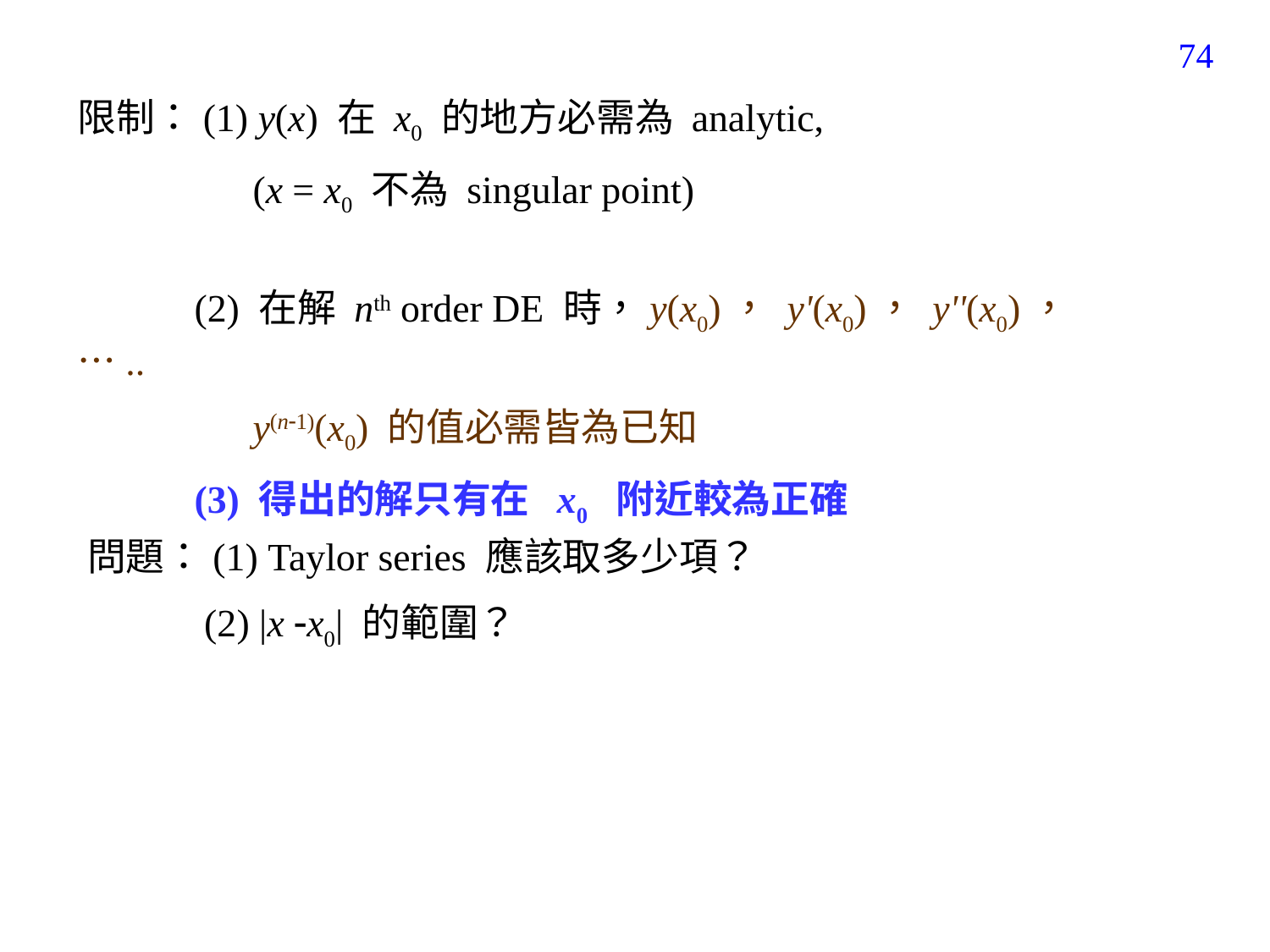

74
限制：(1) y(x) 在 x0 的地方必需為 analytic,
                  (x = x0 不為 singular point)
            (2) 在解 nth order DE 時，y(x0)， y'(x0)， y''(x0)， …..
                  y(n−1)(x0) 的值必需皆為已知
            (3) 得出的解只有在  x0  附近較為正確
問題：(1) Taylor series 應該取多少項？
            (2) |x −x0| 的範圍？